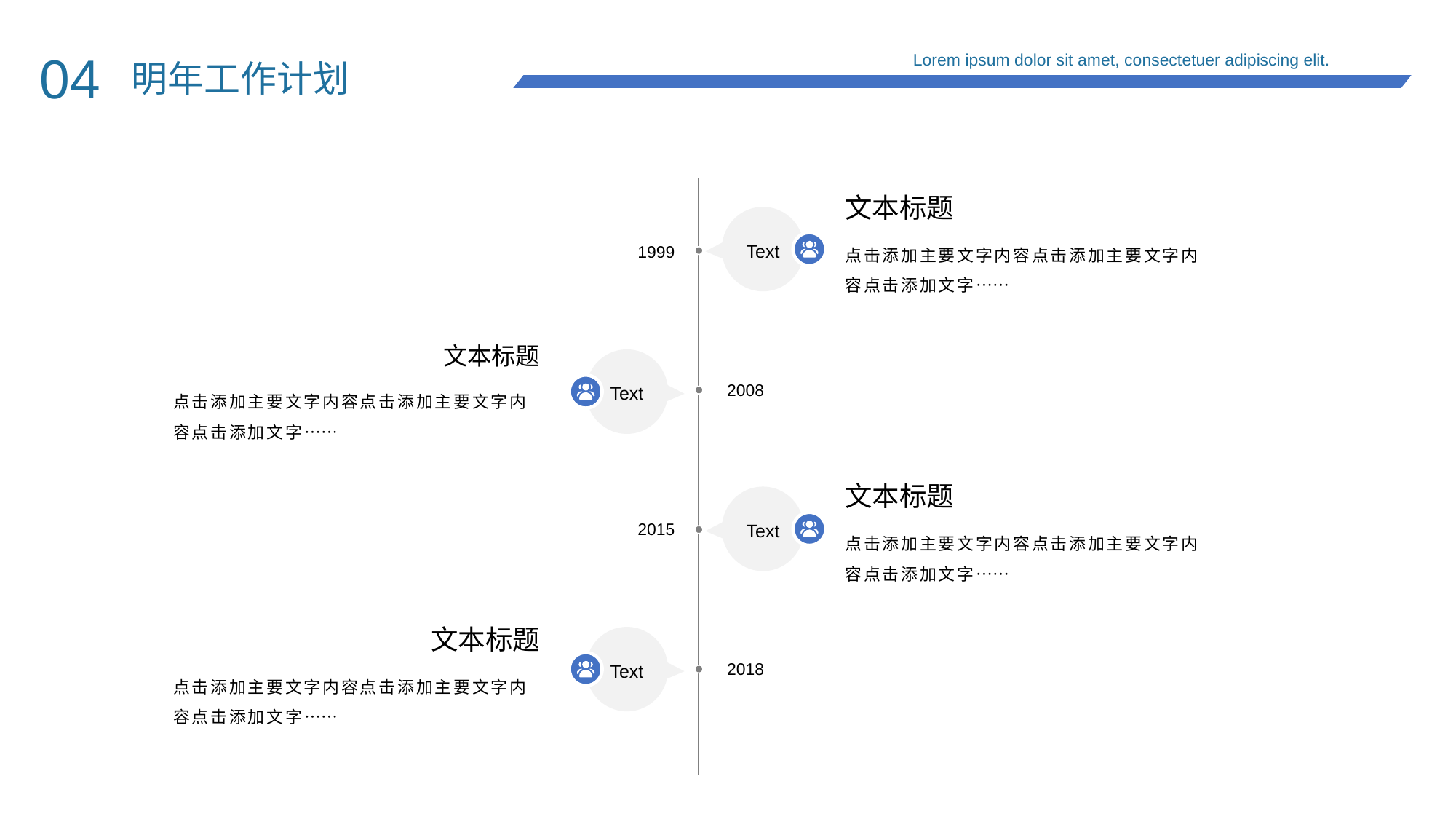

04
Lorem ipsum dolor sit amet, consectetuer adipiscing elit.
明年工作计划

文本标题
点击添加主要文字内容点击添加主要文字内容点击添加文字……

Text

1999
文本标题
点击添加主要文字内容点击添加主要文字内容点击添加文字……

Text

2008
文本标题
点击添加主要文字内容点击添加主要文字内容点击添加文字……

Text

2015
文本标题
点击添加主要文字内容点击添加主要文字内容点击添加文字……

Text

2018